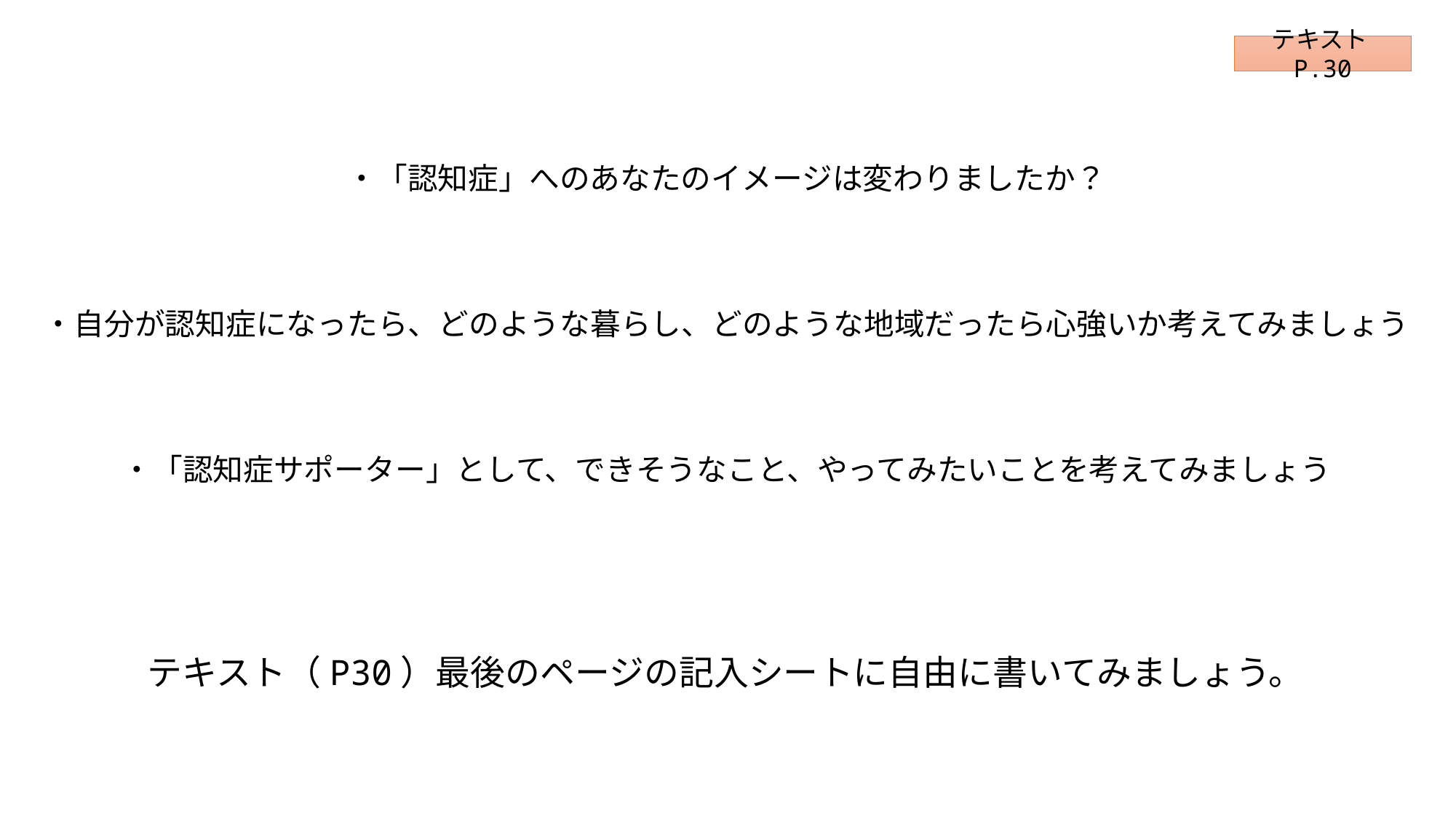

テキストP.30
・「認知症」へのあなたのイメージは変わりましたか？

・自分が認知症になったら、どのような暮らし、どのような地域だったら心強いか考えてみましょう

・「認知症サポーター」として、できそうなこと、やってみたいことを考えてみましょう
テキスト（P30）最後のページの記入シートに自由に書いてみましょう。